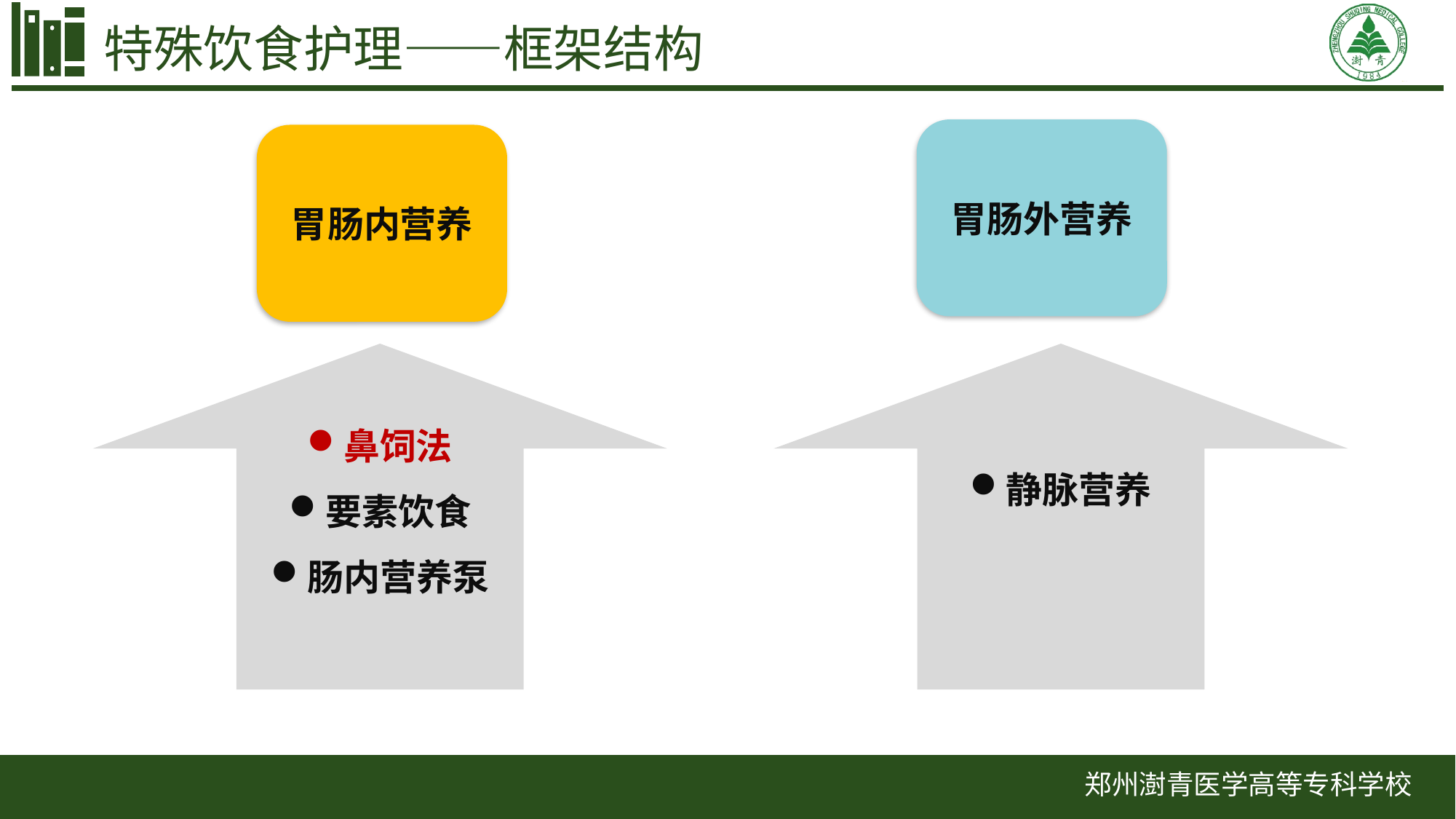

特殊饮食护理——框架结构
胃肠外营养
胃肠内营养
鼻饲法
要素饮食
肠内营养泵

静脉营养

郑州澍青医学高等专科学校